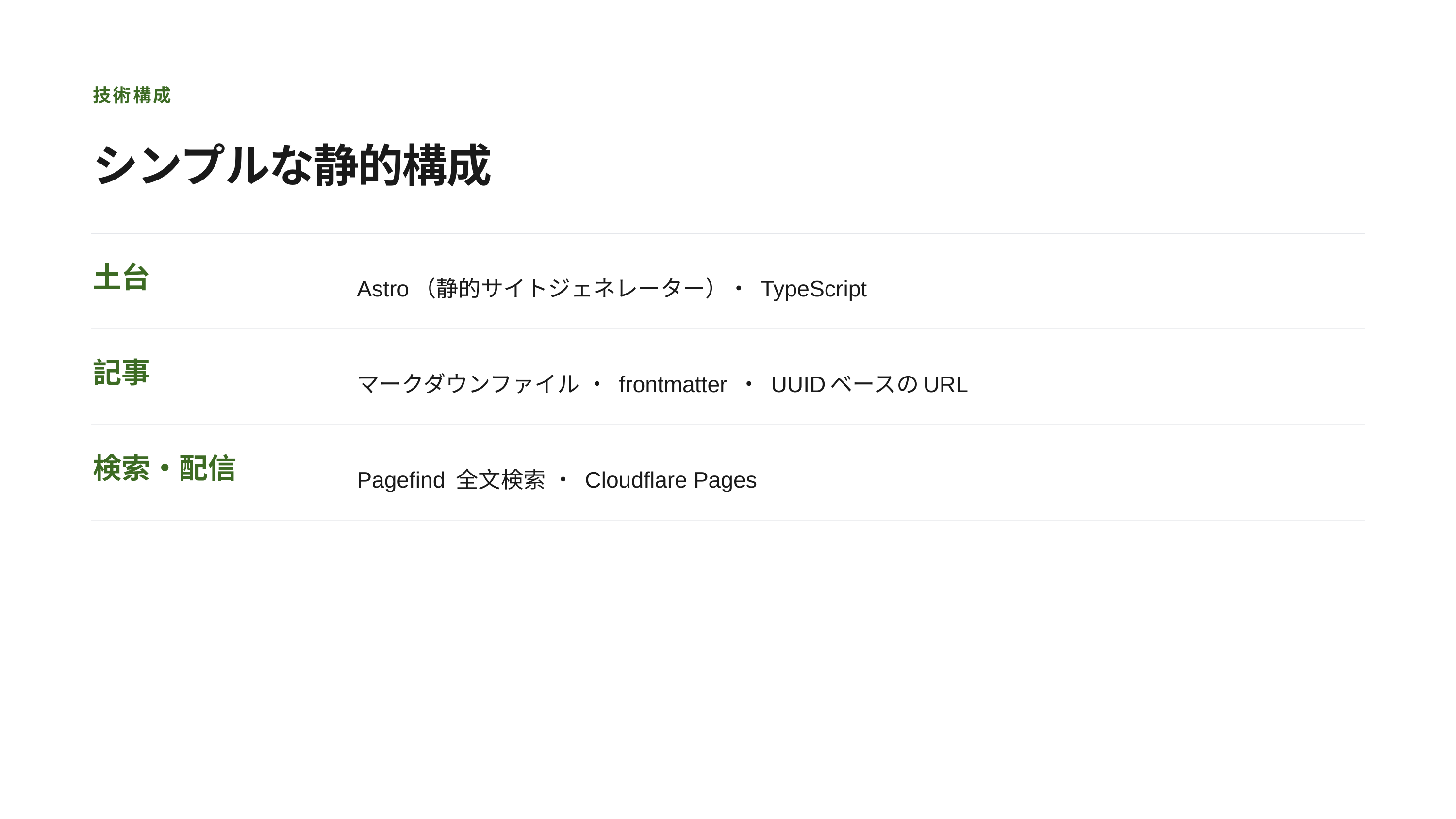

技術構成
シンプルな静的構成

土台
Astro（静的サイトジェネレーター）・ TypeScript

記事
マークダウンファイル ・ frontmatter ・ UUIDベースのURL

検索・配信
Pagefind 全文検索 ・ Cloudflare Pages